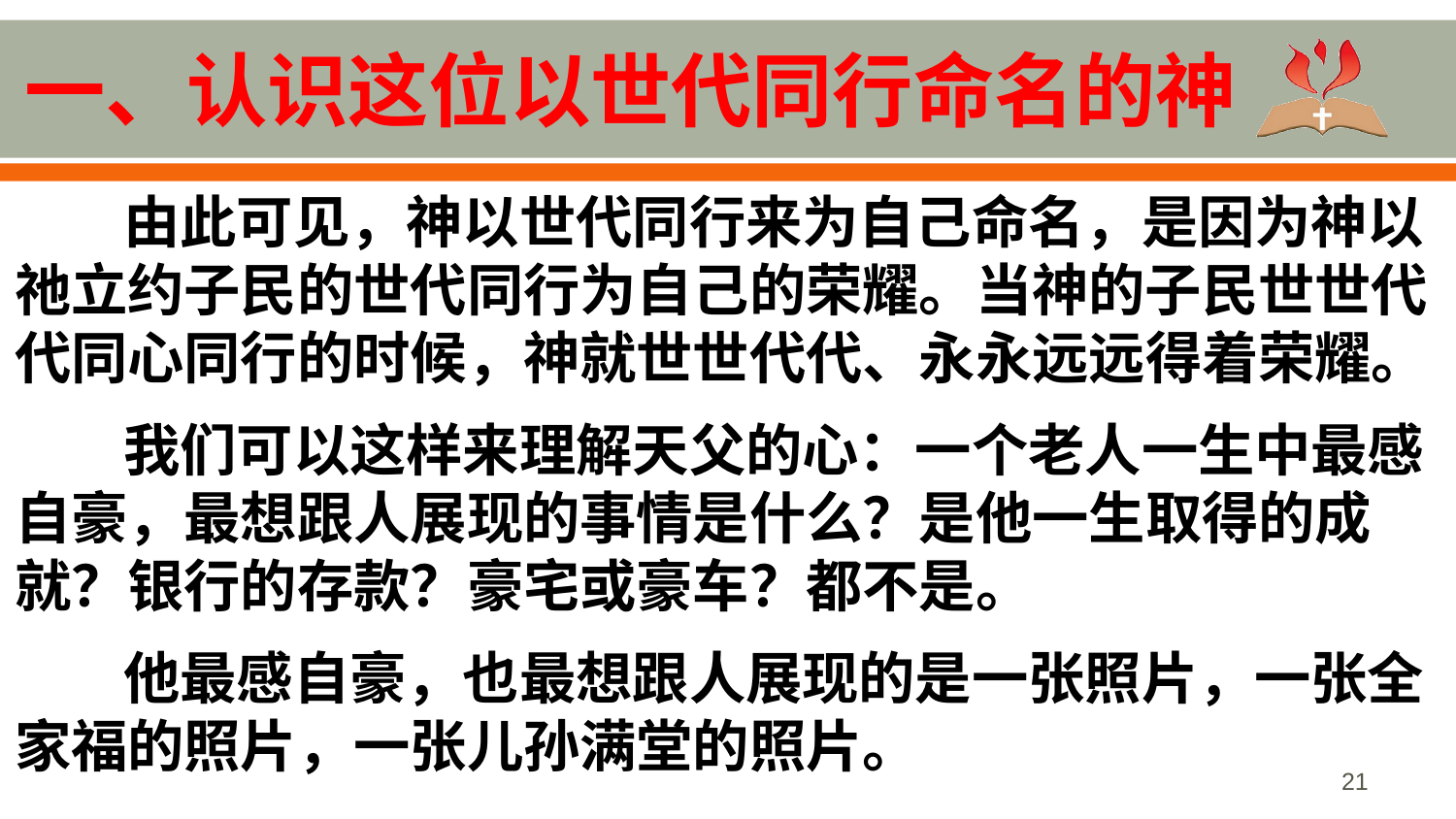

# 一、认识这位以世代同行命名的神
由此可见，神以世代同行来为自己命名，是因为神以祂立约子民的世代同行为自己的荣耀。当神的子民世世代代同心同行的时候，神就世世代代、永永远远得着荣耀。
我们可以这样来理解天父的心：一个老人一生中最感自豪，最想跟人展现的事情是什么？是他一生取得的成就？银行的存款？豪宅或豪车？都不是。
他最感自豪，也最想跟人展现的是一张照片，一张全家福的照片，一张儿孙满堂的照片。

21